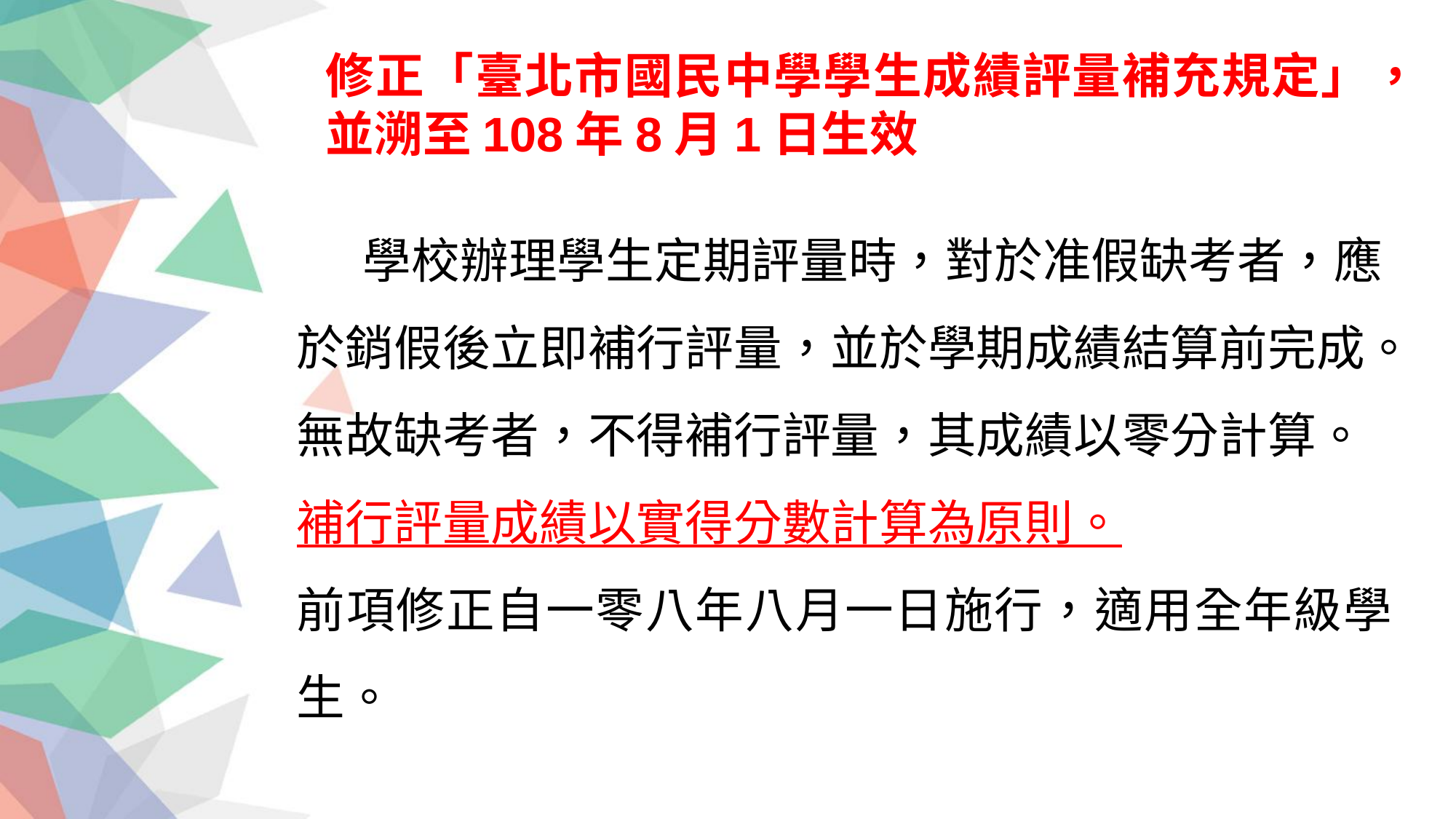

修正「臺北市國民中學學生成績評量補充規定」，並溯至108年8月1日生效
     學校辦理學生定期評量時，對於准假缺考者，應於銷假後立即補行評量，並於學期成績結算前完成。無故缺考者，不得補行評量，其成績以零分計算。補行評量成績以實得分數計算為原則。
前項修正自一零八年八月一日施行，適用全年級學生。